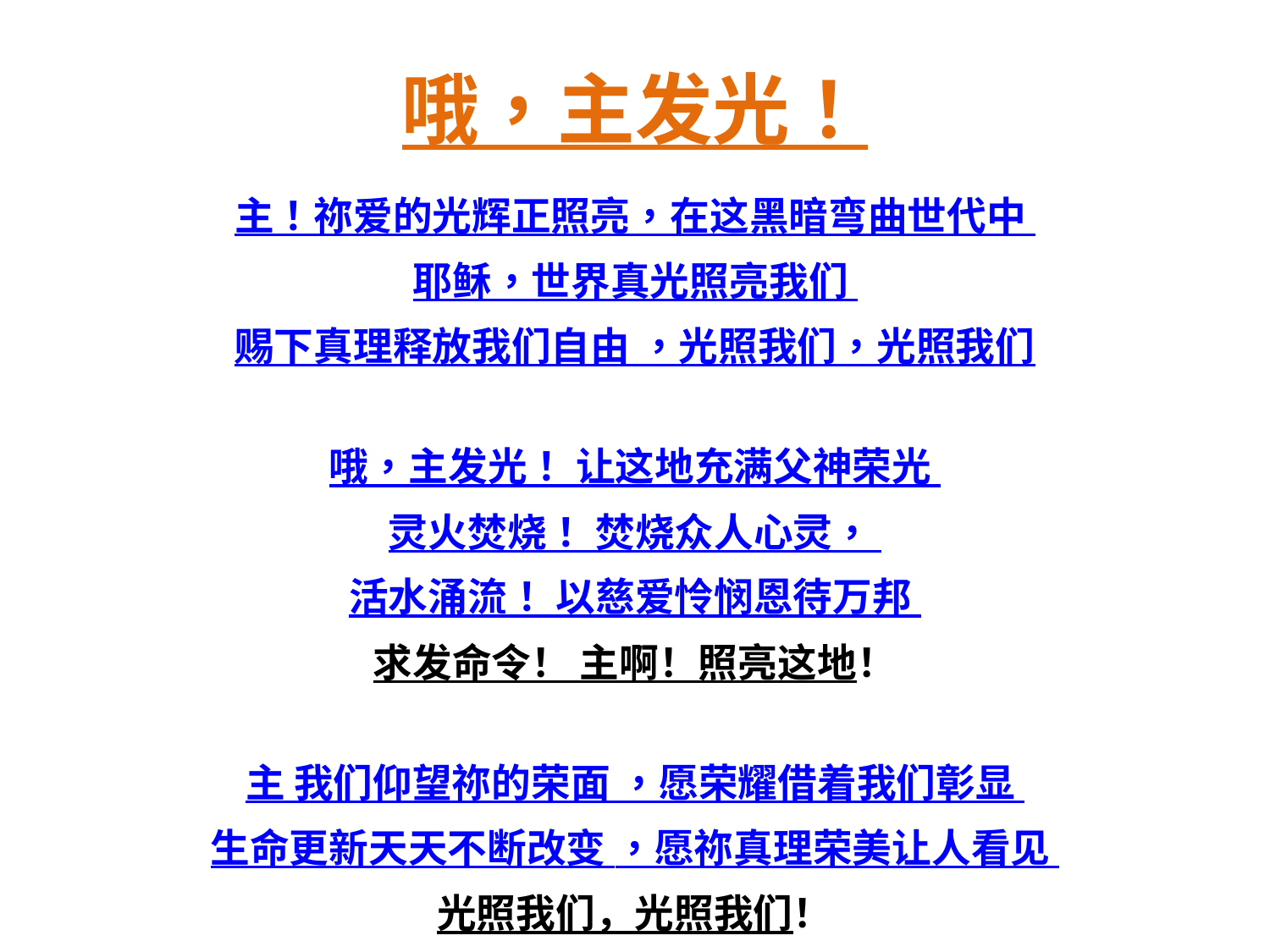

# 哦，主发光！
主！祢爱的光辉正照亮，在这黑暗弯曲世代中
耶稣，世界真光照亮我们
赐下真理释放我们自由 ，光照我们，光照我们

哦，主发光！ 让这地充满父神荣光
灵火焚烧！ 焚烧众人心灵，
活水涌流！ 以慈爱怜悯恩待万邦
求发命令！ 主啊！照亮这地！

主 我们仰望祢的荣面 ，愿荣耀借着我们彰显
生命更新天天不断改变 ，愿祢真理荣美让人看见
光照我们，光照我们！